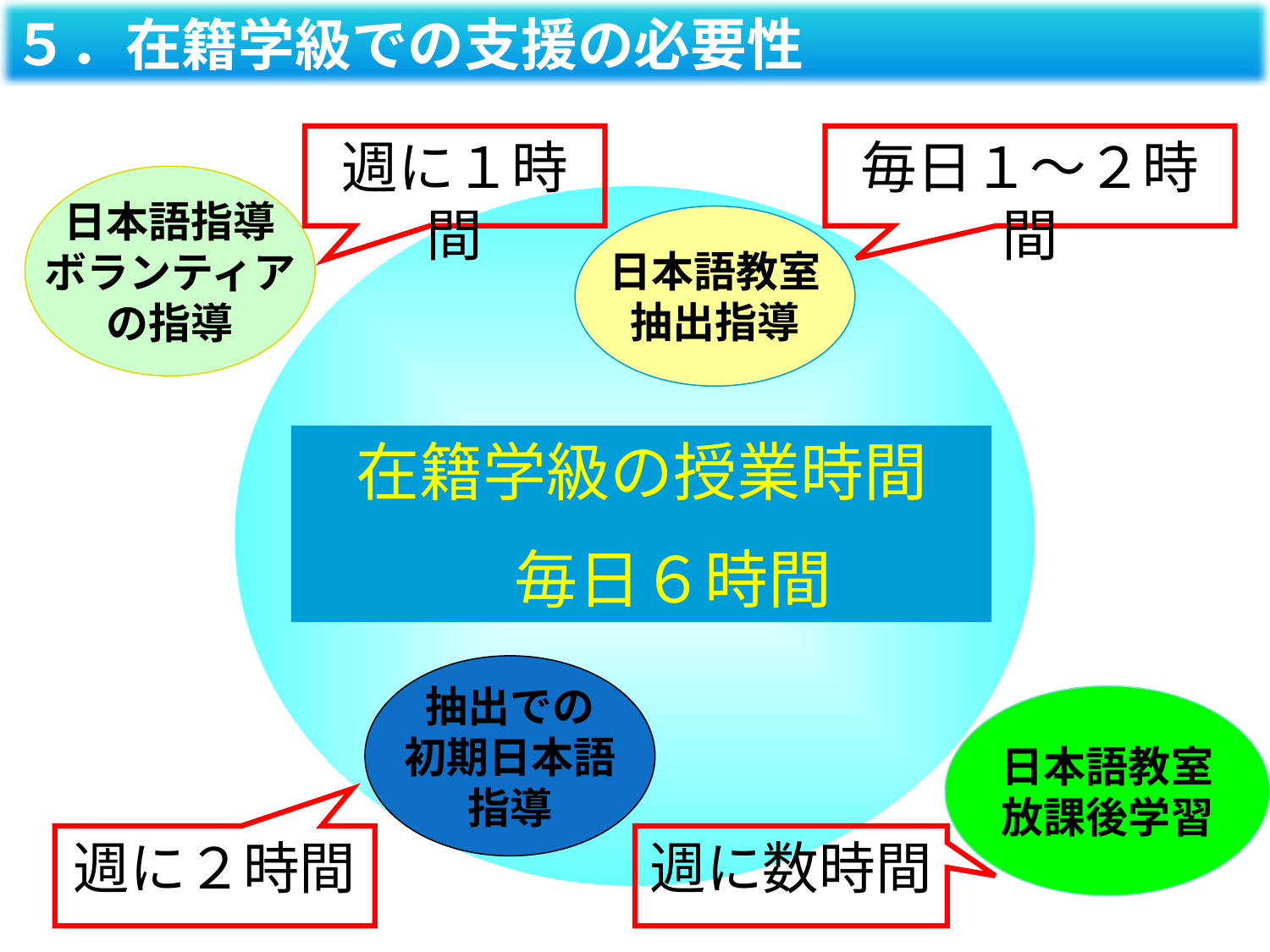

５．在籍学級での支援の必要性

週に１時間
毎日１～２時間
日本語指導
ボランティア
の指導

学校生活
日本語教室
抽出指導
在籍学級の授業時間
　毎日６時間
抽出での
初期日本語
指導
日本語教室
放課後学習
週に２時間
週に数時間